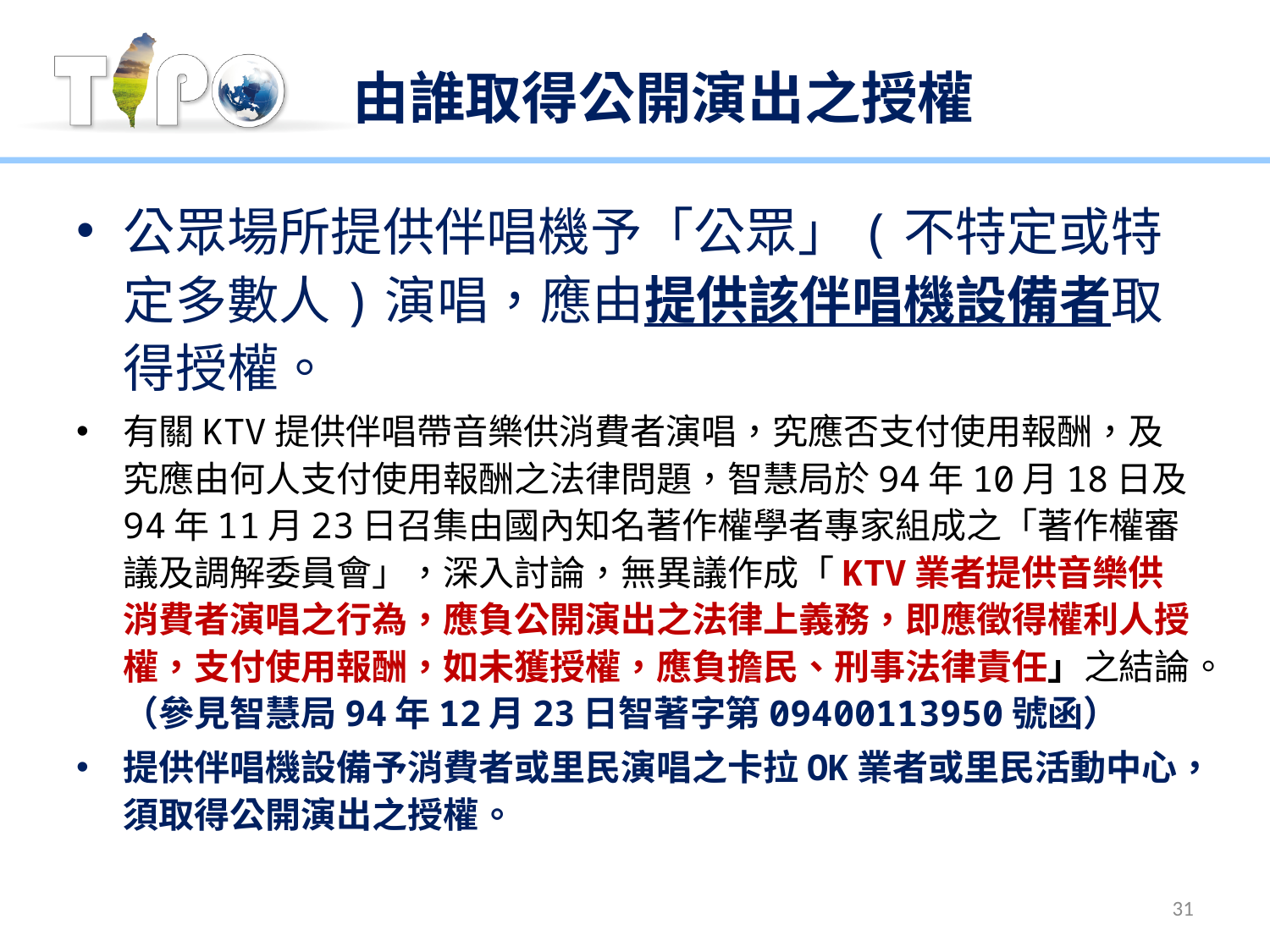

# 由誰取得公開演出之授權
公眾場所提供伴唱機予「公眾」(不特定或特定多數人)演唱，應由提供該伴唱機設備者取得授權。
有關KTV提供伴唱帶音樂供消費者演唱，究應否支付使用報酬，及究應由何人支付使用報酬之法律問題，智慧局於94年10月18日及94年11月23日召集由國內知名著作權學者專家組成之「著作權審議及調解委員會」，深入討論，無異議作成「KTV業者提供音樂供消費者演唱之行為，應負公開演出之法律上義務，即應徵得權利人授權，支付使用報酬，如未獲授權，應負擔民、刑事法律責任」之結論。（參見智慧局94年12月23日智著字第09400113950號函）
提供伴唱機設備予消費者或里民演唱之卡拉OK業者或里民活動中心，須取得公開演出之授權。

31